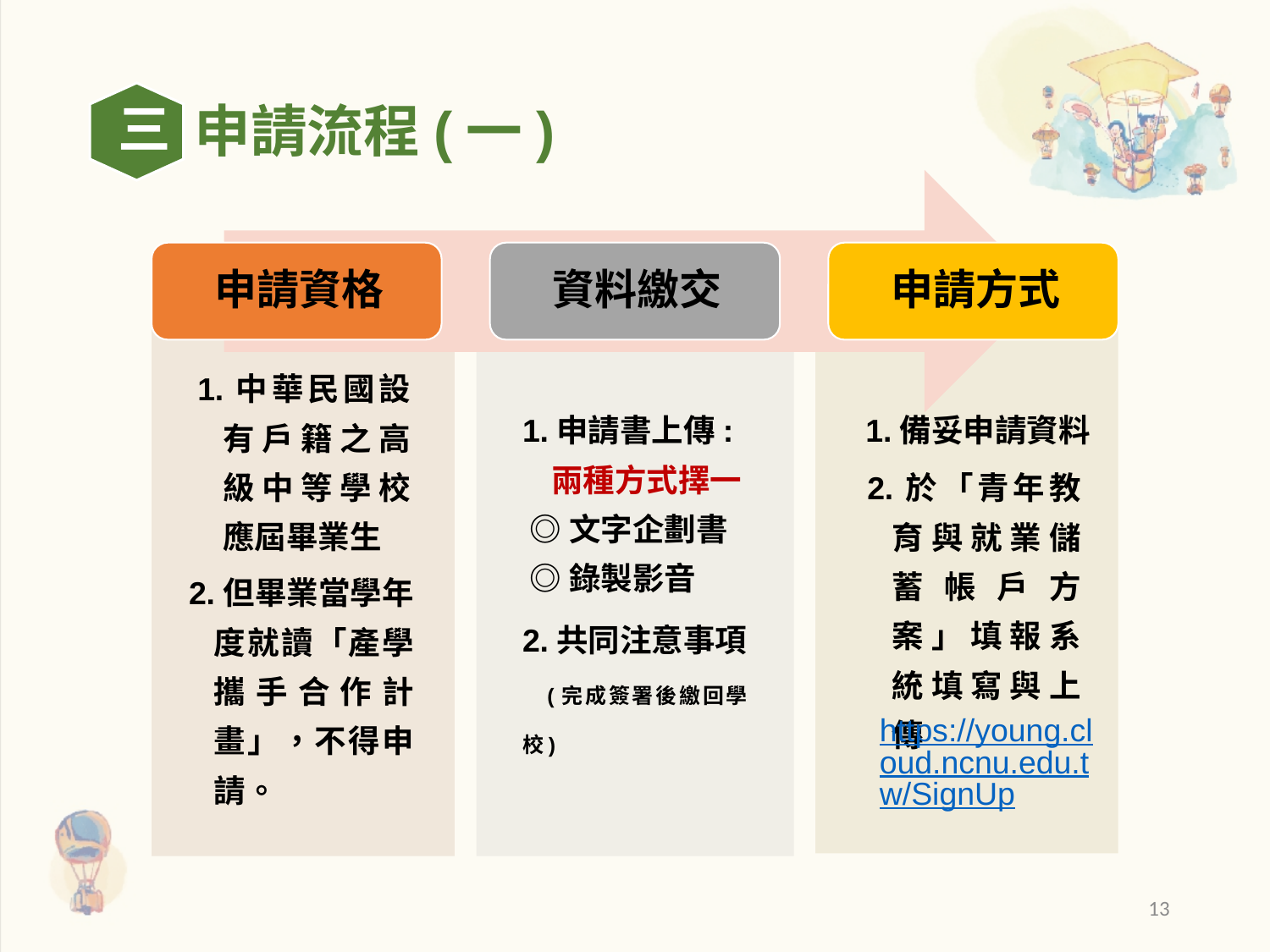

三
申請流程(一)
申請資格
資料繳交
申請方式

1.中華民國設有戶籍之高級中等學校應屆畢業生
1.申請書上傳:
   兩種方式擇一
 ◎文字企劃書
 ◎錄製影音

1.備妥申請資料
2.於「青年教育與就業儲蓄帳戶方案」填報系統填寫與上傳
2.但畢業當學年度就讀「產學攜手合作計畫」，不得申請。
2.共同注意事項
   (完成簽署後繳回學校)
https://young.cloud.ncnu.edu.tw/SignUp
13